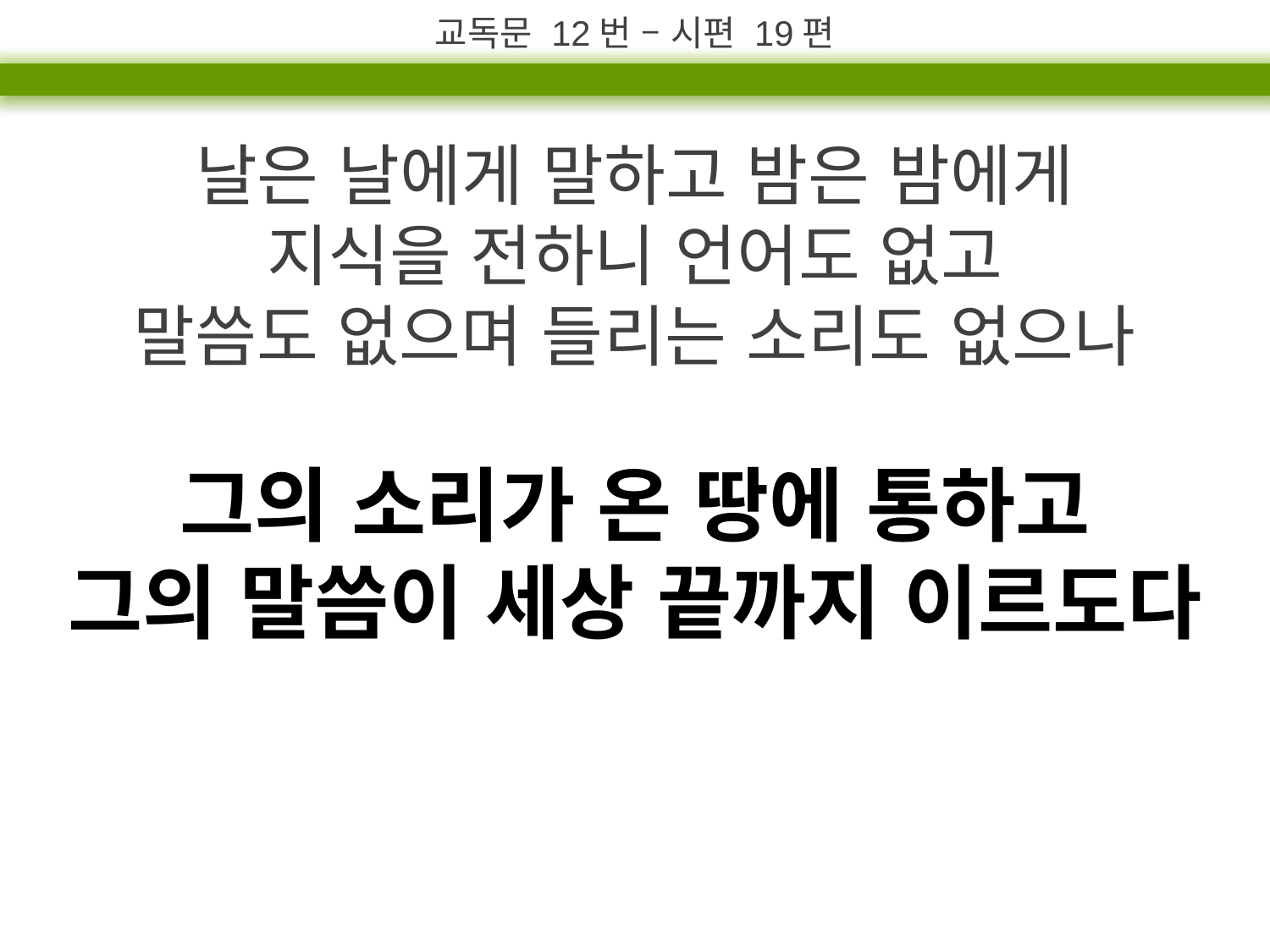

교독문 12번 – 시편 19편

날은 날에게 말하고 밤은 밤에게
지식을 전하니 언어도 없고
말씀도 없으며 들리는 소리도 없으나
그의 소리가 온 땅에 통하고
그의 말씀이 세상 끝까지 이르도다